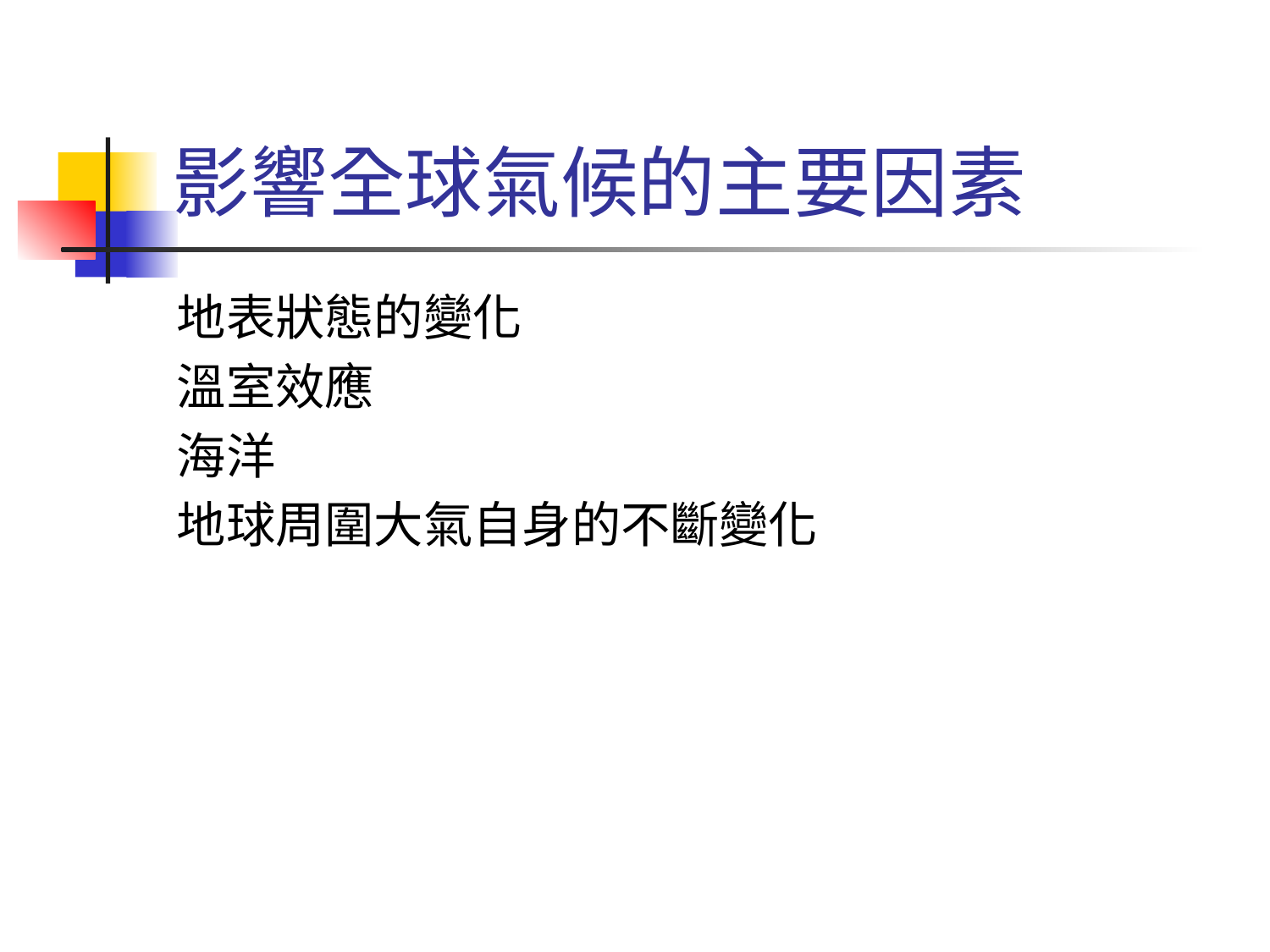

# 影響全球氣候的主要因素
地表狀態的變化
溫室效應
海洋
地球周圍大氣自身的不斷變化